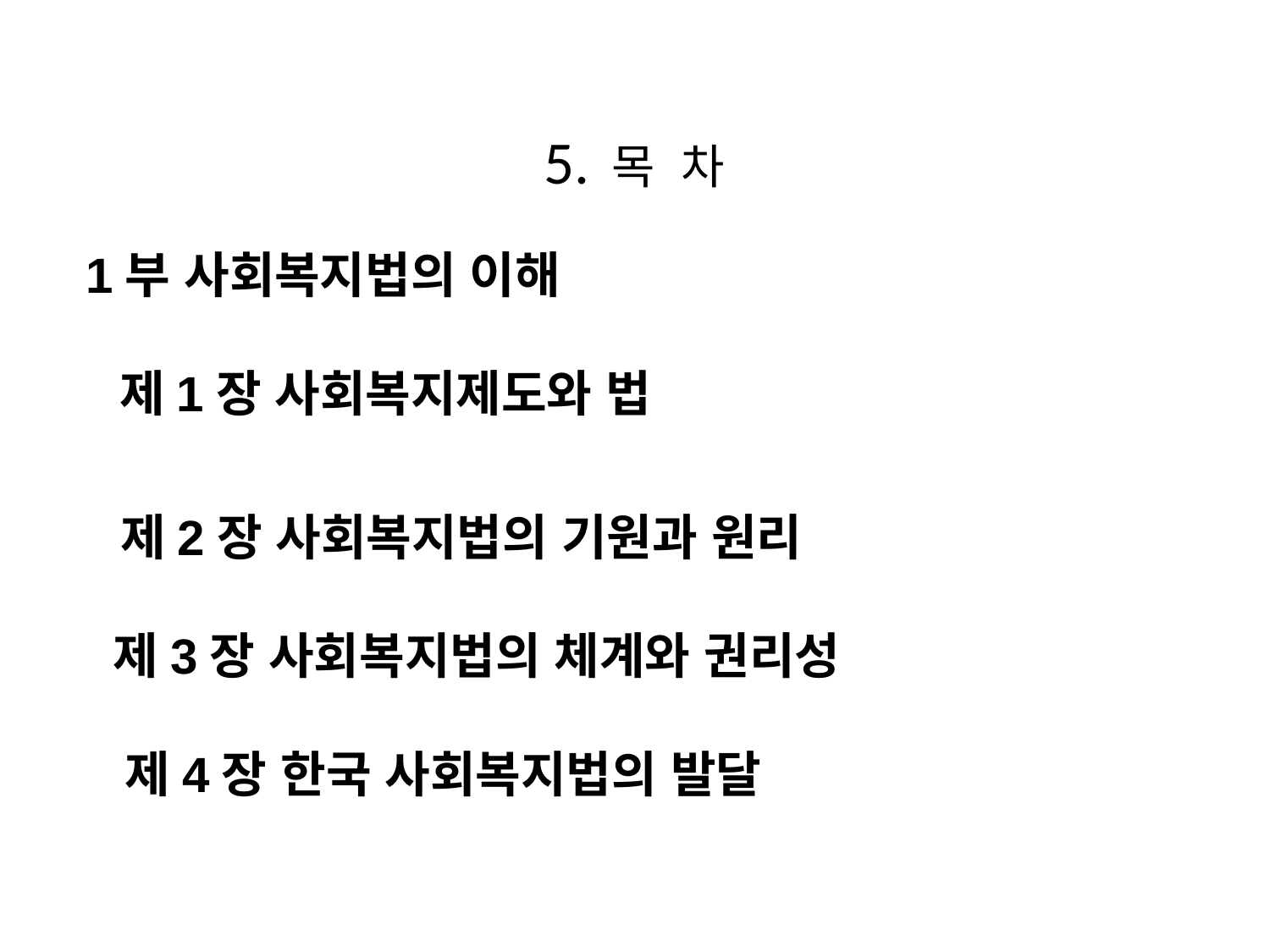

5. 목  차
 1부 사회복지법의 이해
    제1장 사회복지제도와 법
    제2장 사회복지법의 기원과 원리
   제3장 사회복지법의 체계와 권리성
   제4장 한국 사회복지법의 발달